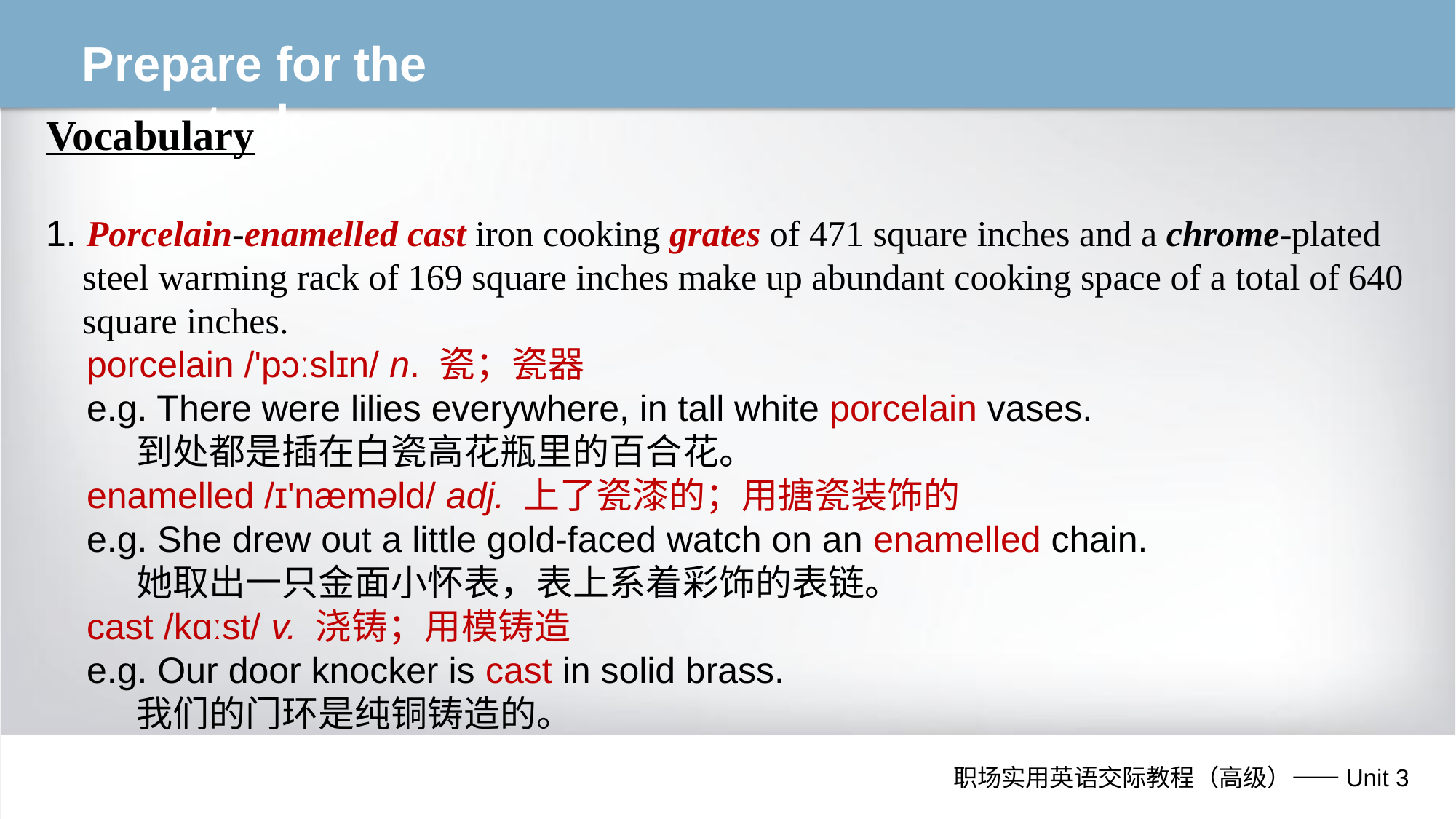

Prepare for the task
Vocabulary

1. Porcelain-enamelled cast iron cooking grates of 471 square inches and a chrome-plated
    steel warming rack of 169 square inches make up abundant cooking space of a total of 640
    square inches.
    porcelain /'pɔːslɪn/ n. 瓷；瓷器
    e.g. There were lilies everywhere, in tall white porcelain vases.
          到处都是插在白瓷高花瓶里的百合花。
    enamelled /ɪ'næməld/ adj. 上了瓷漆的；用搪瓷装饰的
    e.g. She drew out a little gold-faced watch on an enamelled chain.
          她取出一只金面小怀表，表上系着彩饰的表链。
    cast /kɑːst/ v. 浇铸；用模铸造
    e.g. Our door knocker is cast in solid brass.
          我们的门环是纯铜铸造的。
职场实用英语交际教程（高级）——Unit 3